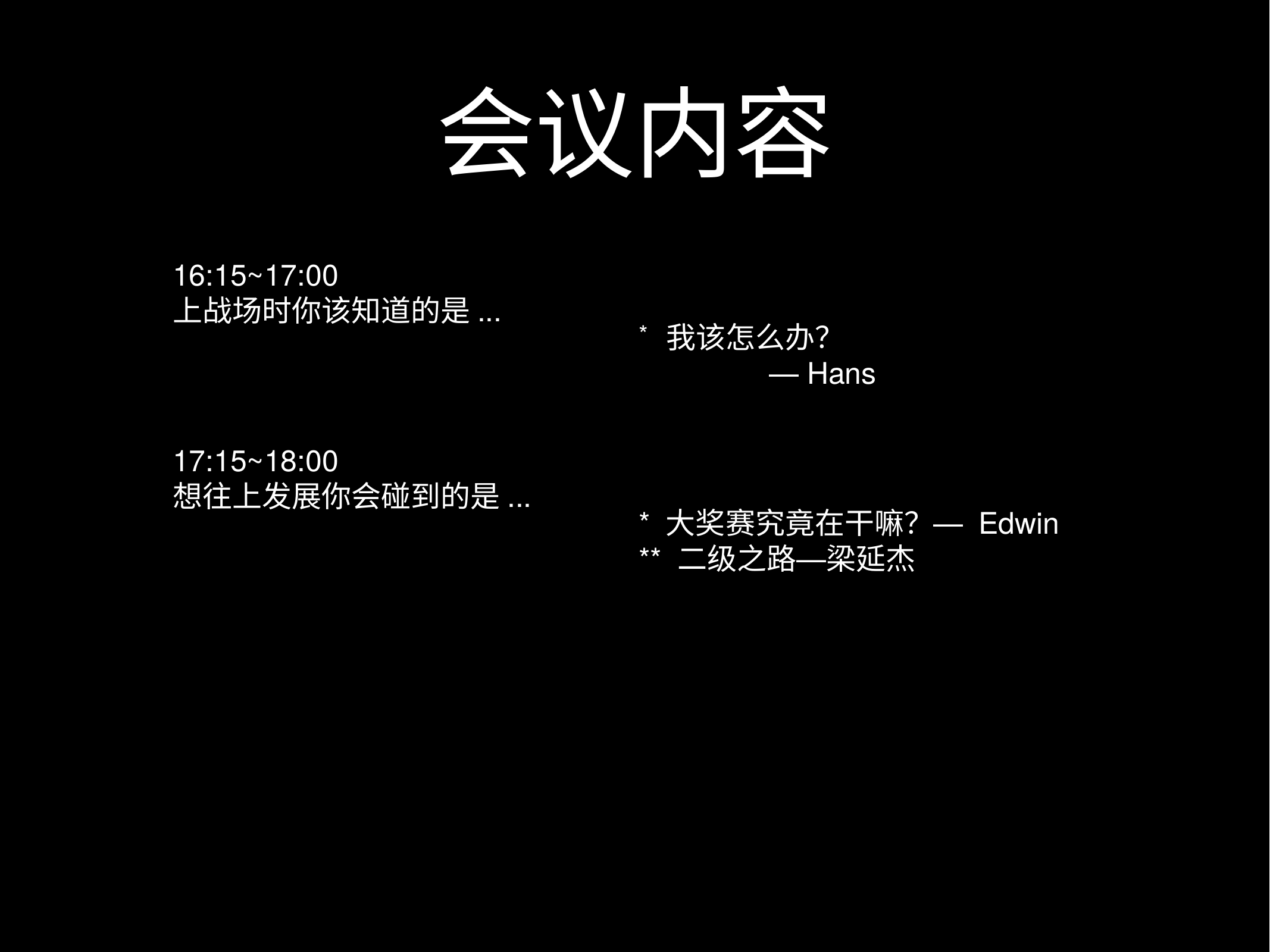

# 会议内容
16:15~17:00
上战场时你该知道的是...
我该怎么办？
— Hans
17:15~18:00
想往上发展你会碰到的是...

* 大奖赛究竟在干嘛？— Edwin
** 二级之路—梁延杰